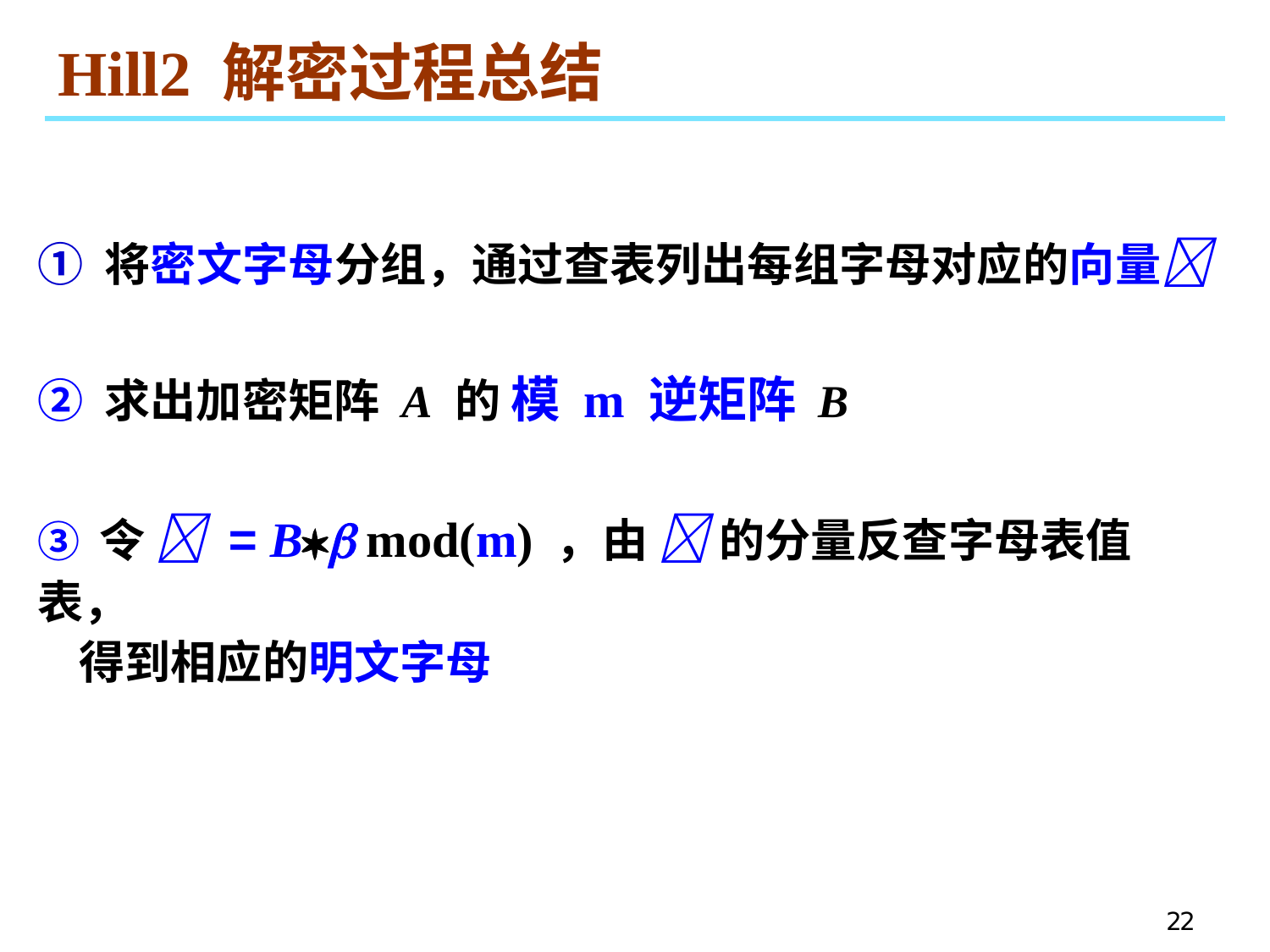

# Hill2 解密过程总结
① 将密文字母分组，通过查表列出每组字母对应的向量β
② 求出加密矩阵 A 的 模 m 逆矩阵 B
③ 令 α = B∗β mod(m) ，由 α 的分量反查字母表值表，
    得到相应的明文字母
22